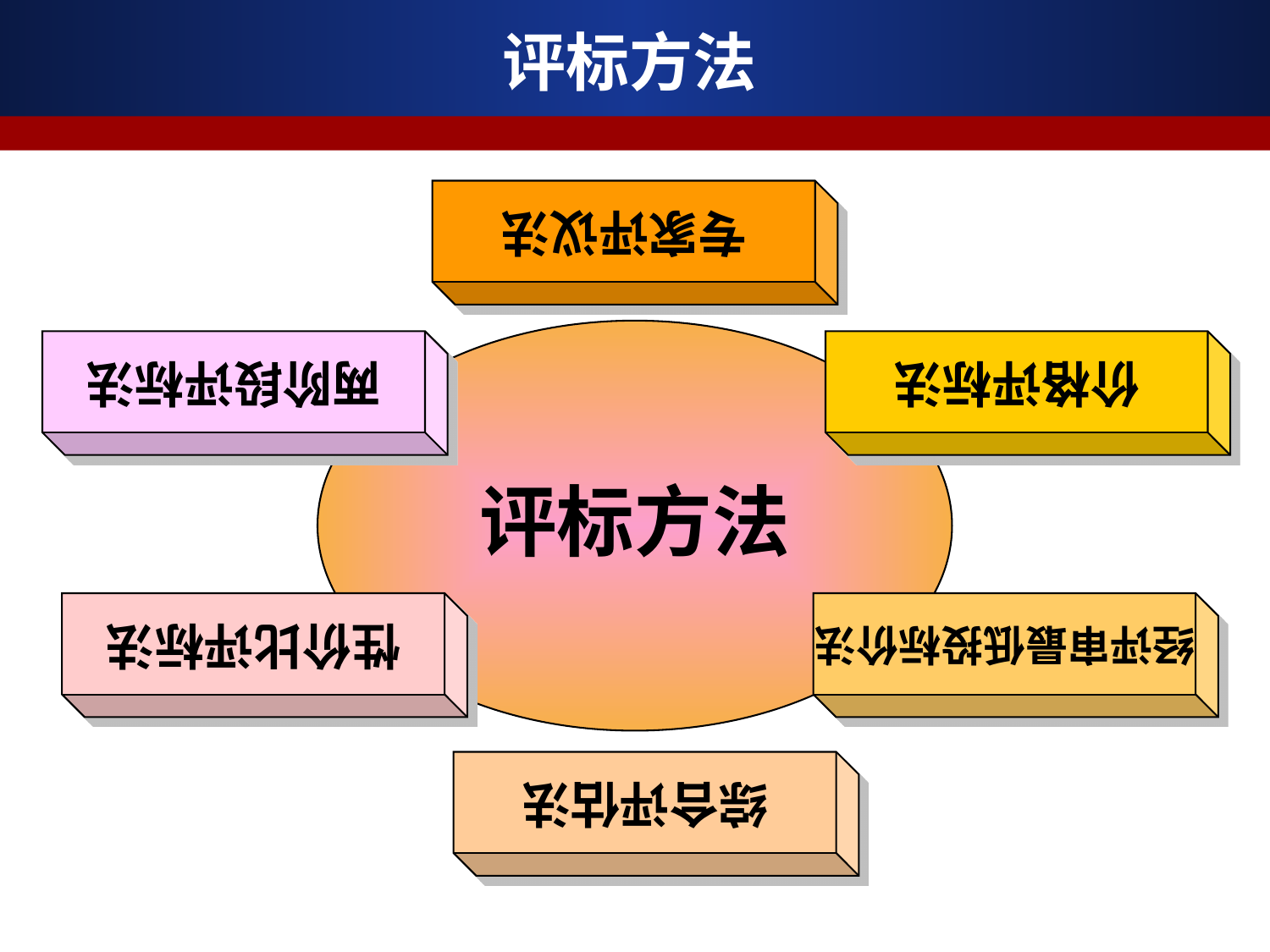

# 评标方法
专家评议法
两阶段评标法
价格评标法
评标方法
性价比评标法
经评审最低投标价法
综合评估法